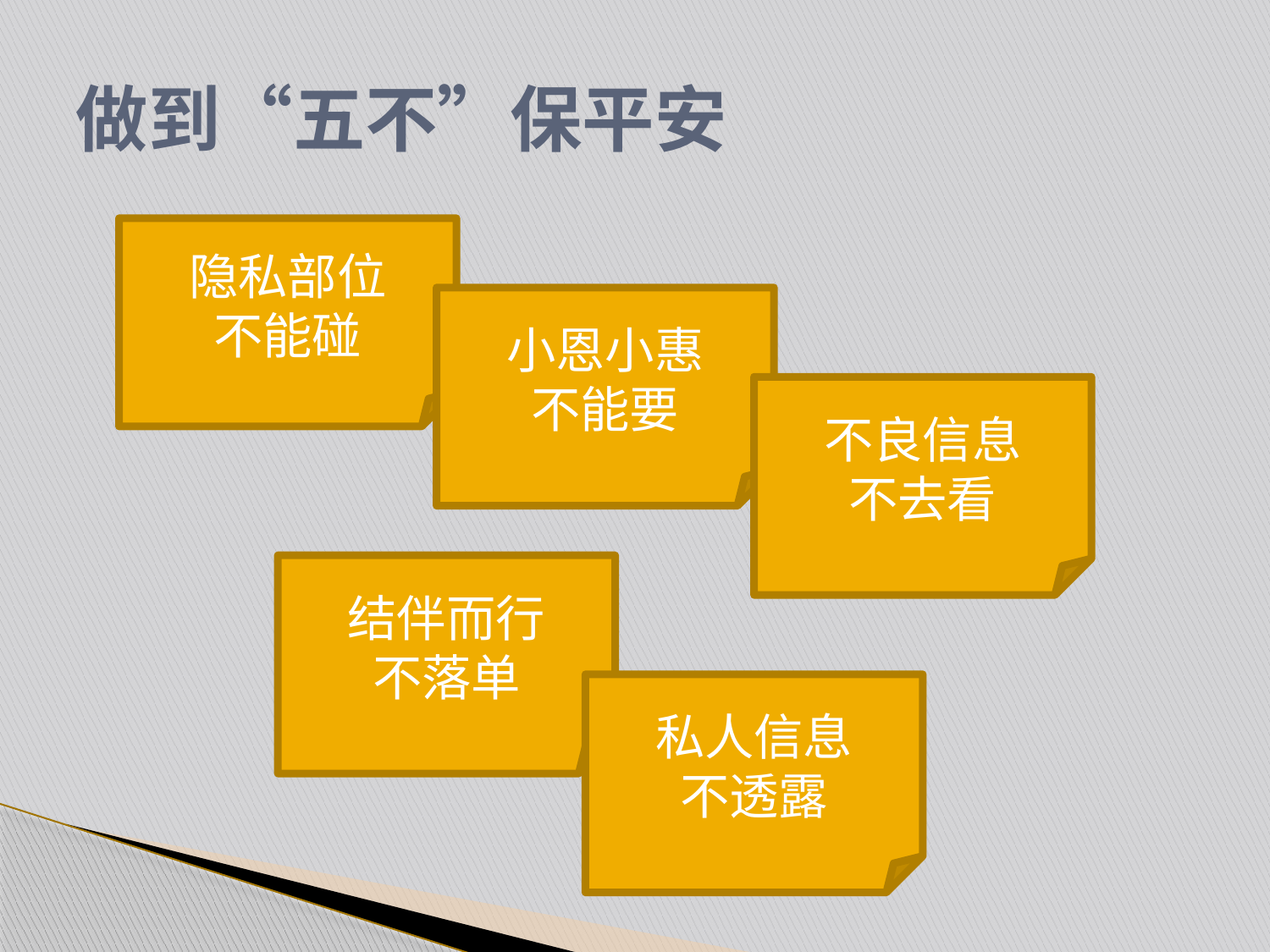

# 做到“五不”保平安
隐私部位
不能碰
小恩小惠
不能要
不良信息
不去看
结伴而行
不落单
私人信息
不透露